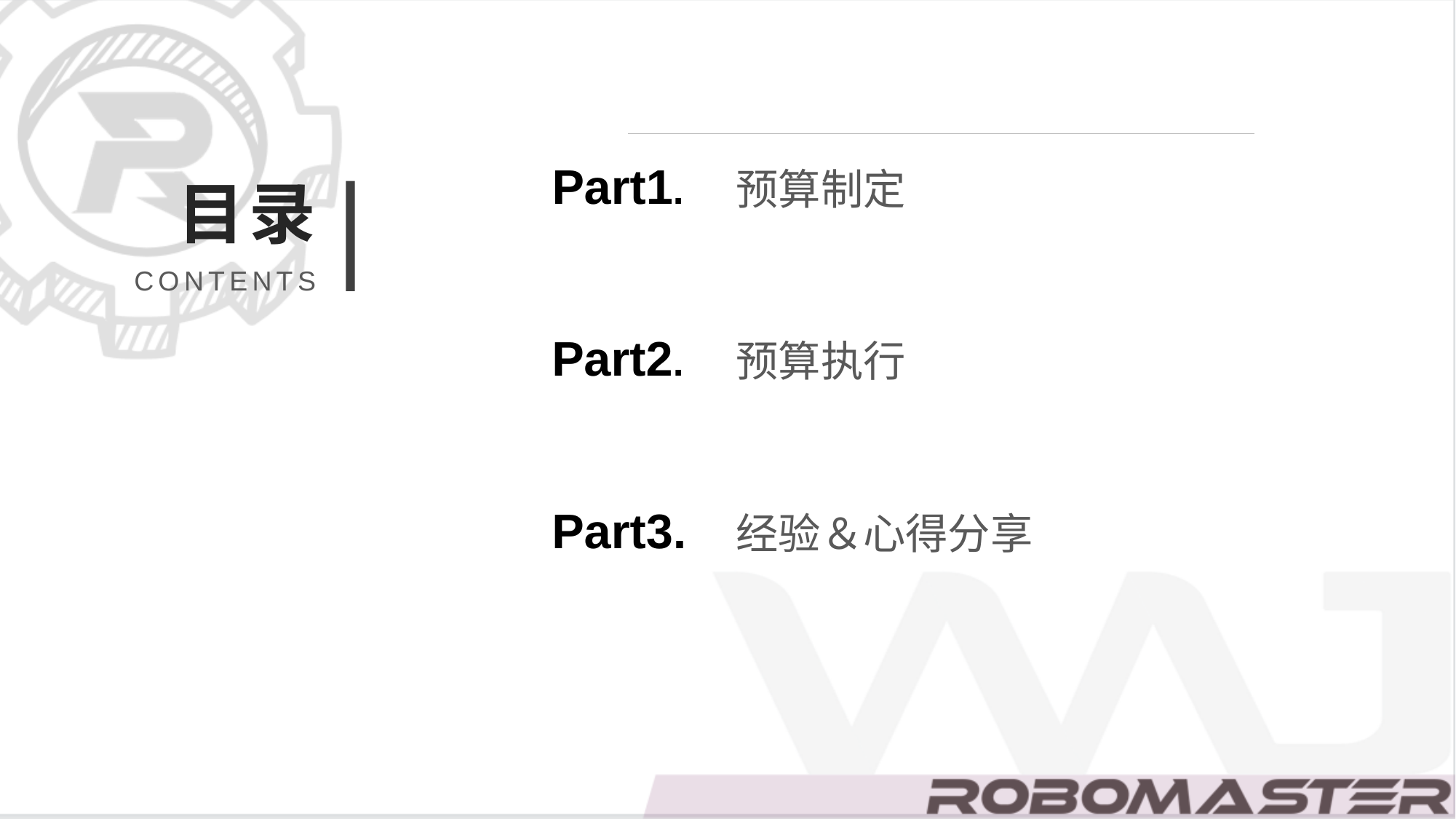

Part1.
预算制定
目录

CONTENTS
Part2.
预算执行
Part3.
经验＆心得分享